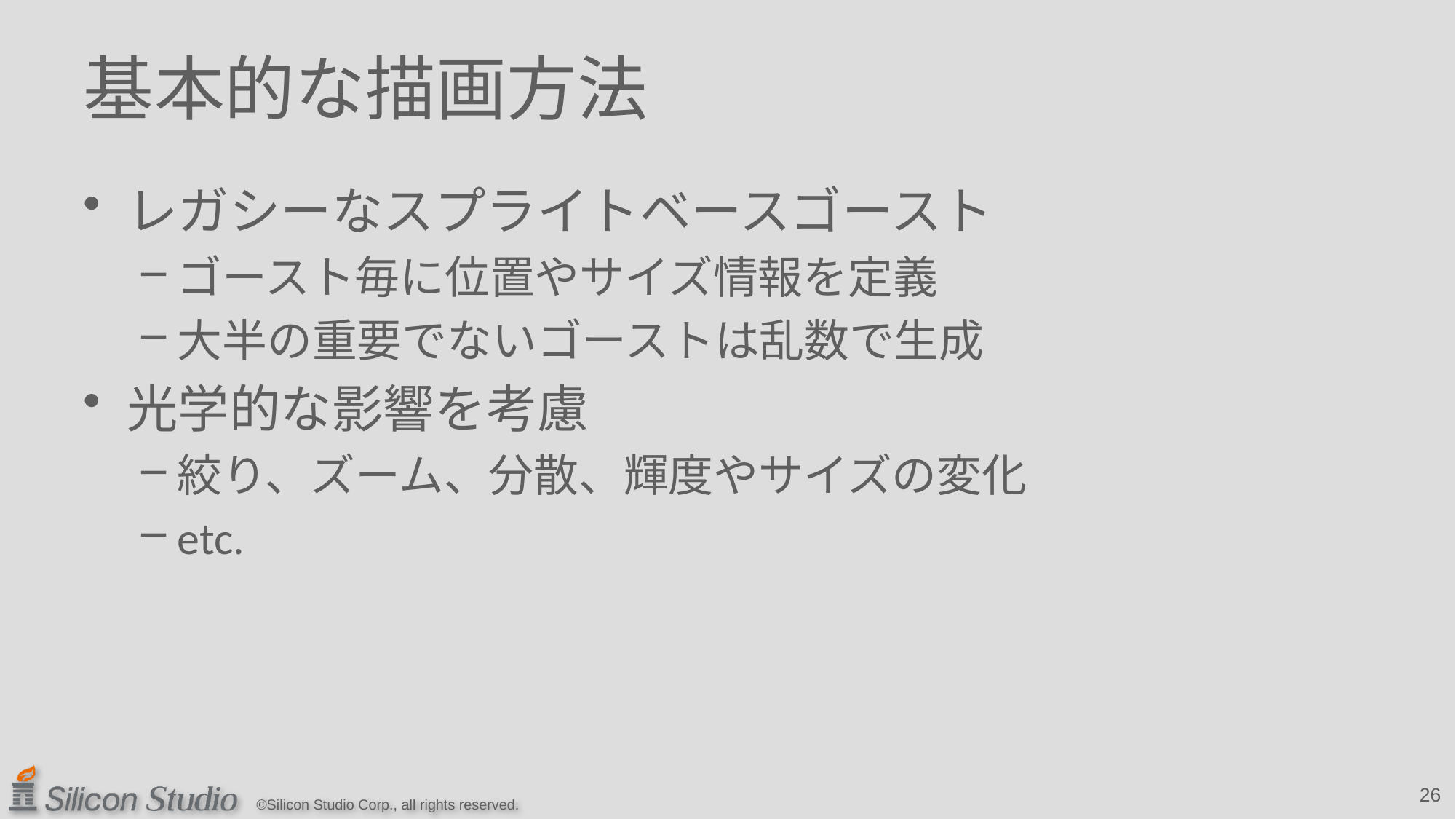

# 基本的な描画方法
レガシーなスプライトベースゴースト
ゴースト毎に位置やサイズ情報を定義
大半の重要でないゴーストは乱数で生成
光学的な影響を考慮
絞り、ズーム、分散、輝度やサイズの変化
etc.
26